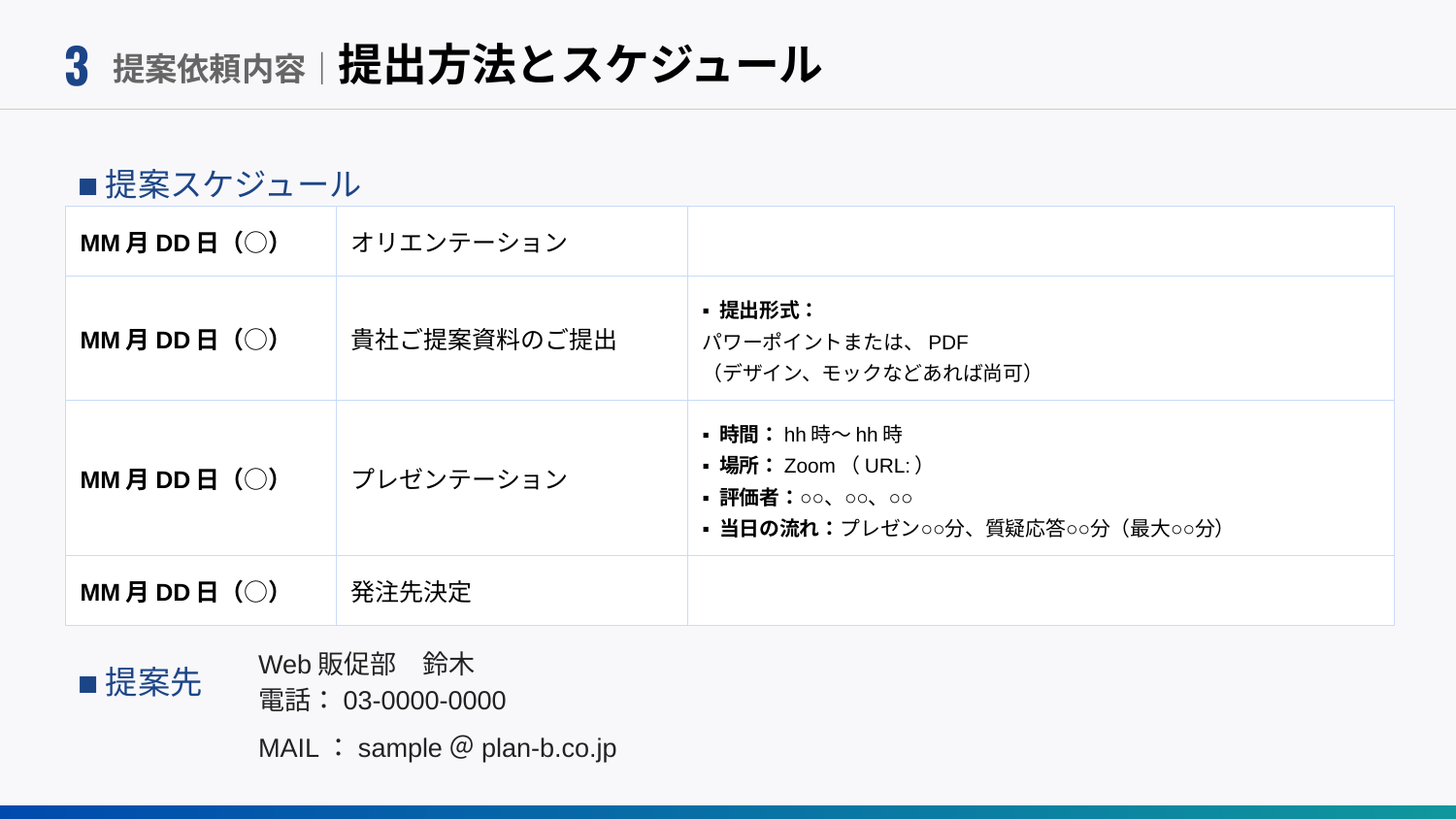

# 3
提案依頼内容｜提出方法とスケジュール
◼︎提案スケジュール

| MM月DD日（○） | オリエンテーション |  |
| --- | --- | --- |
| MM月DD日（○） | 貴社ご提案資料のご提出 | ▪︎ 提出形式： パワーポイントまたは、PDF （デザイン、モックなどあれば尚可） |
| MM月DD日（○） | プレゼンテーション | ▪︎ 時間：hh時〜hh時 ▪︎ 場所：Zoom（URL:） ▪︎ 評価者：○○、○○、○○ ▪︎ 当日の流れ：プレゼン○○分、質疑応答○○分（最大○○分） |
| MM月DD日（○） | 発注先決定 |  |
◼︎提案先
Web販促部　鈴木
電話：03-0000-0000
MAIL：sample＠plan-b.co.jp